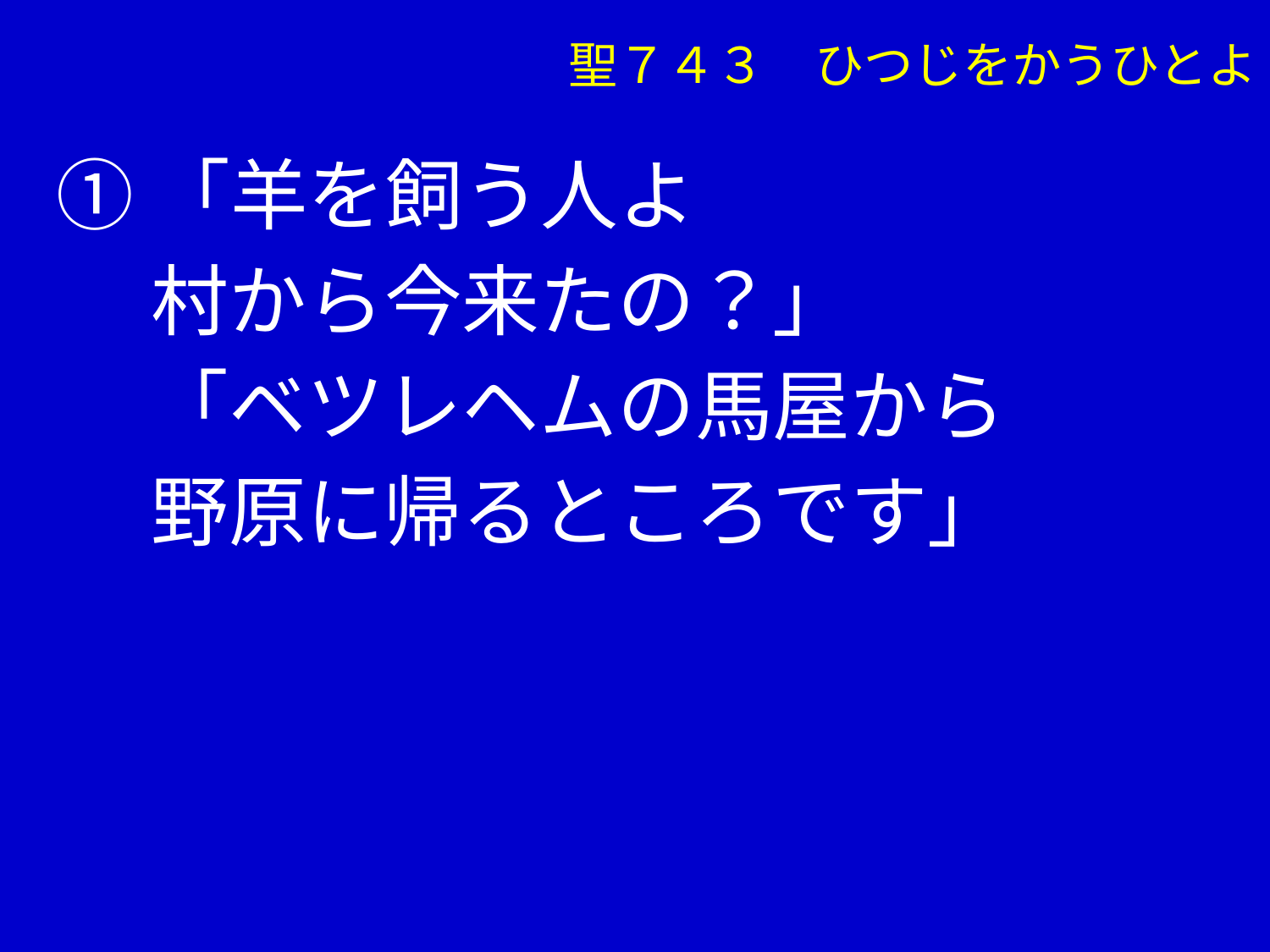

聖７４３　ひつじをかうひとよ
①「羊を飼う人よ
　 村から今来たの？」
　 「ベツレヘムの馬屋から
　 野原に帰るところです」